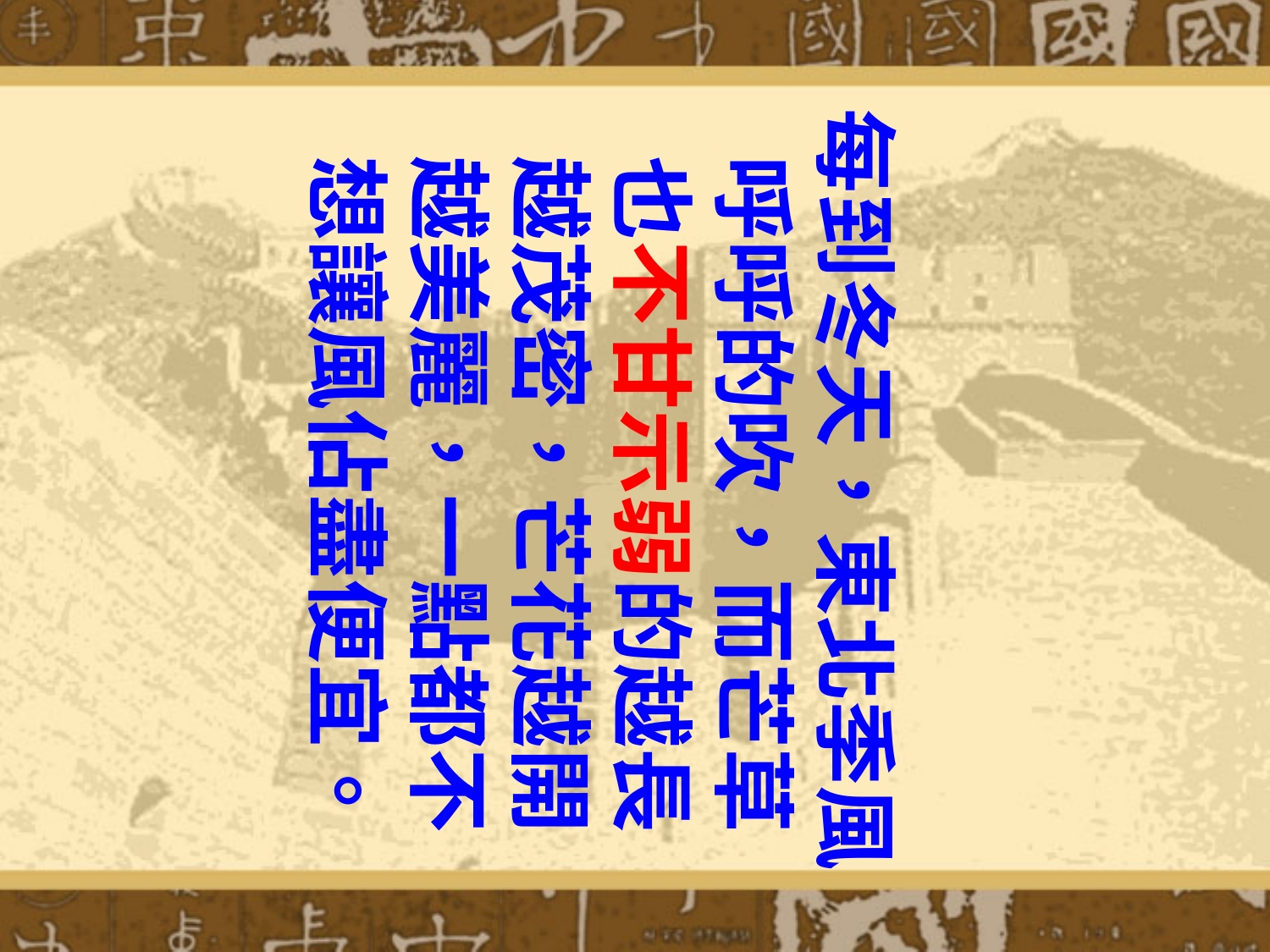

每到冬天，東北季風呼呼的吹，而芒草也不甘示弱的越長越茂密，芒花越開越美麗，一點都不想讓風佔盡便宜。